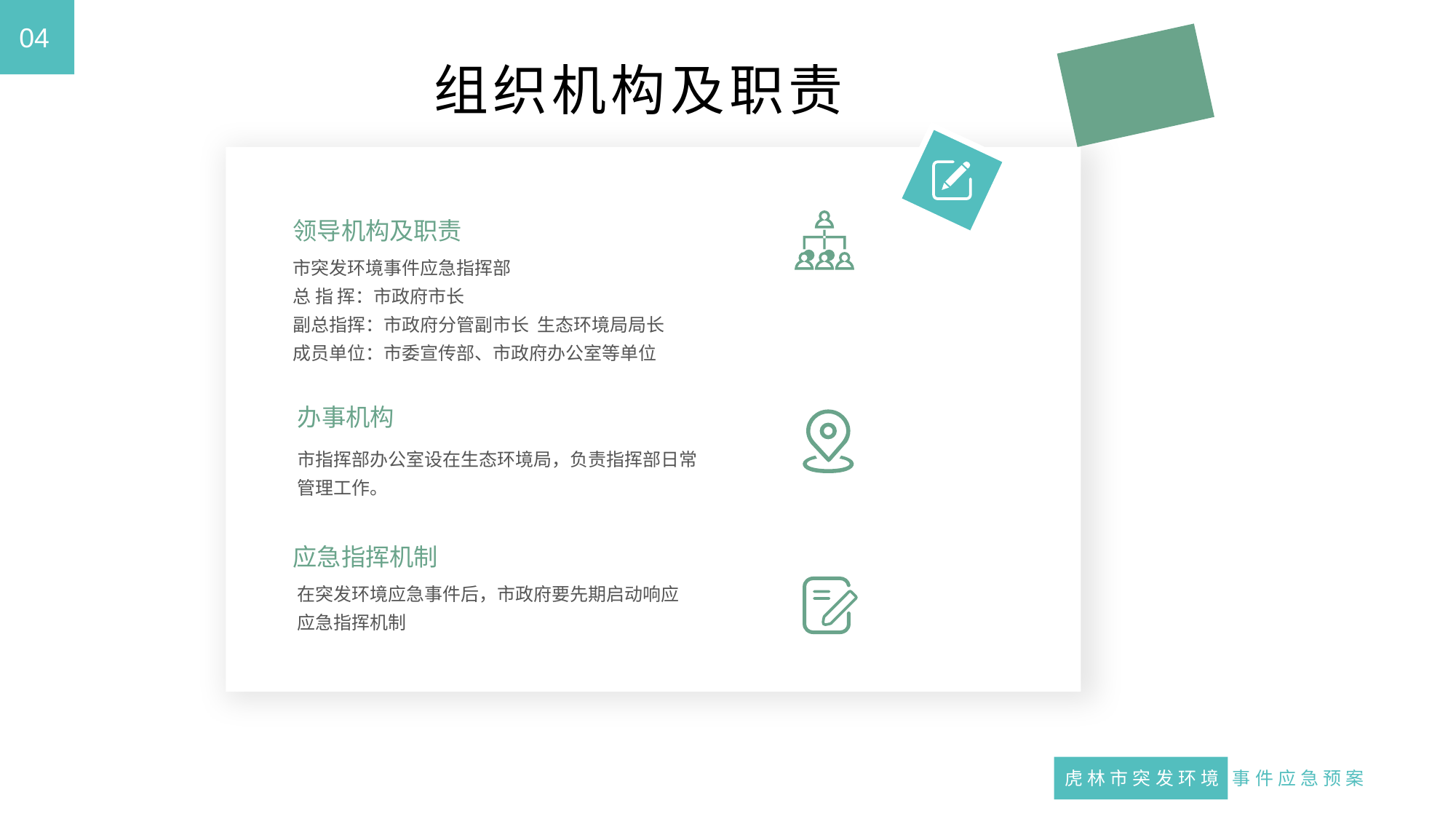

04

组织机构及职责

办事机构
市指挥部办公室设在生态环境局，负责指挥部日常管理工作。
领导机构及职责
市突发环境事件应急指挥部
总 指 挥：市政府市长
副总指挥：市政府分管副市长  生态环境局局长
成员单位：市委宣传部、市政府办公室等单位

应急指挥机制
在突发环境应急事件后，市政府要先期启动响应应急指挥机制

虎林市突发环境 事件应急预案